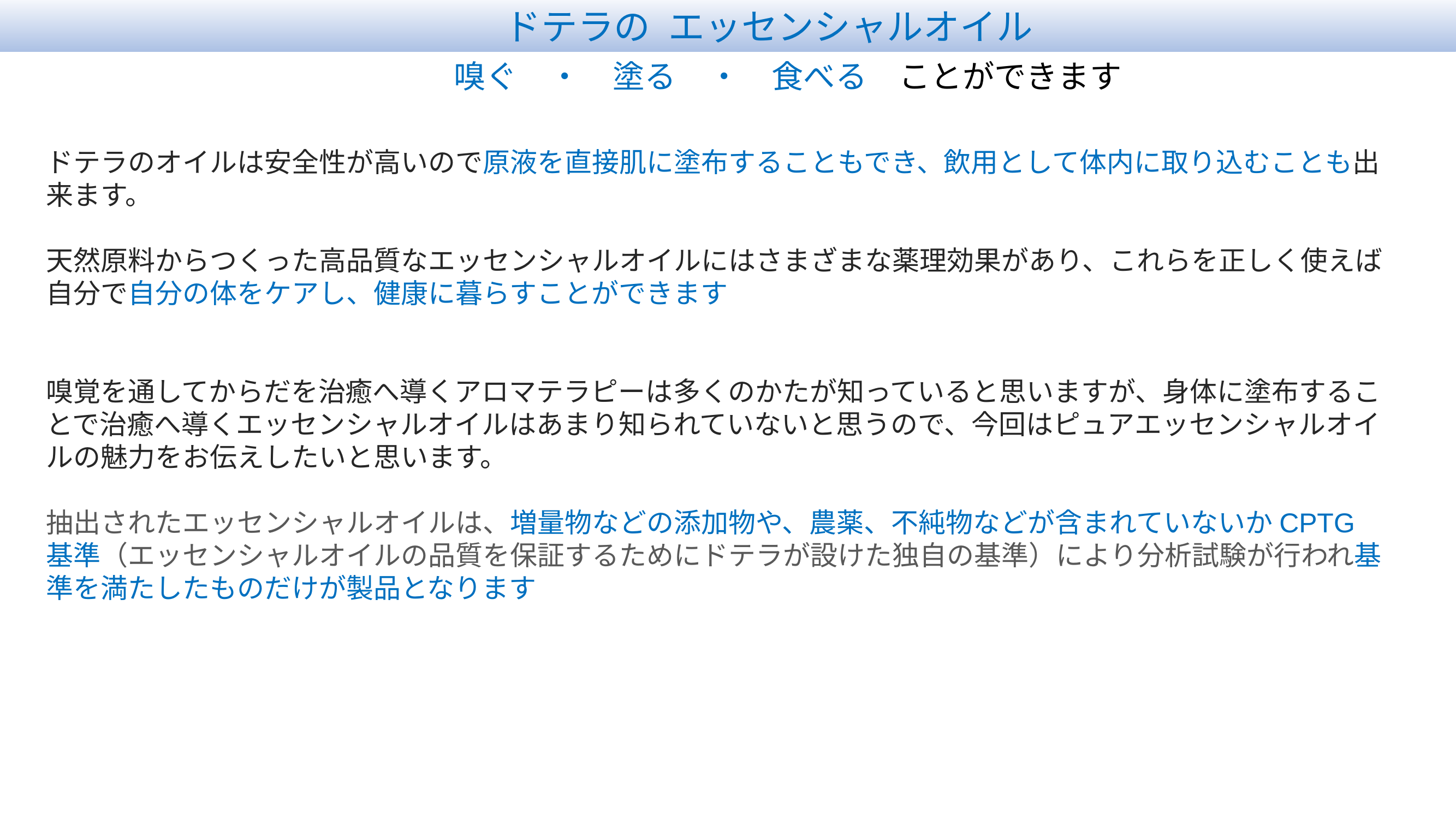

ドテラの	エッセンシャルオイル
嗅ぐ　・　塗る　・　食べる　ことができます
ドテラのオイルは安全性が高いので原液を直接肌に塗布することもでき、飲用として体内に取り込むことも出来ます。

天然原料からつくった高品質なエッセンシャルオイルにはさまざまな薬理効果があり、これらを正しく使えば自分で自分の体をケアし、健康に暮らすことができます
嗅覚を通してからだを治癒へ導くアロマテラピーは多くのかたが知っていると思いますが、身体に塗布することで治癒へ導くエッセンシャルオイルはあまり知られていないと思うので、今回はピュアエッセンシャルオイルの魅力をお伝えしたいと思います。

抽出されたエッセンシャルオイルは、増量物などの添加物や、農薬、不純物などが含まれていないかCPTG基準（エッセンシャルオイルの品質を保証するためにドテラが設けた独自の基準）により分析試験が行われ基準を満たしたものだけが製品となります
エッセンシャルオイル　有名なメーカー
ニールズヤード　レメディーズ（イギリス老舗ブランド）
生活の木
フレーバーライフ
エンハーブ